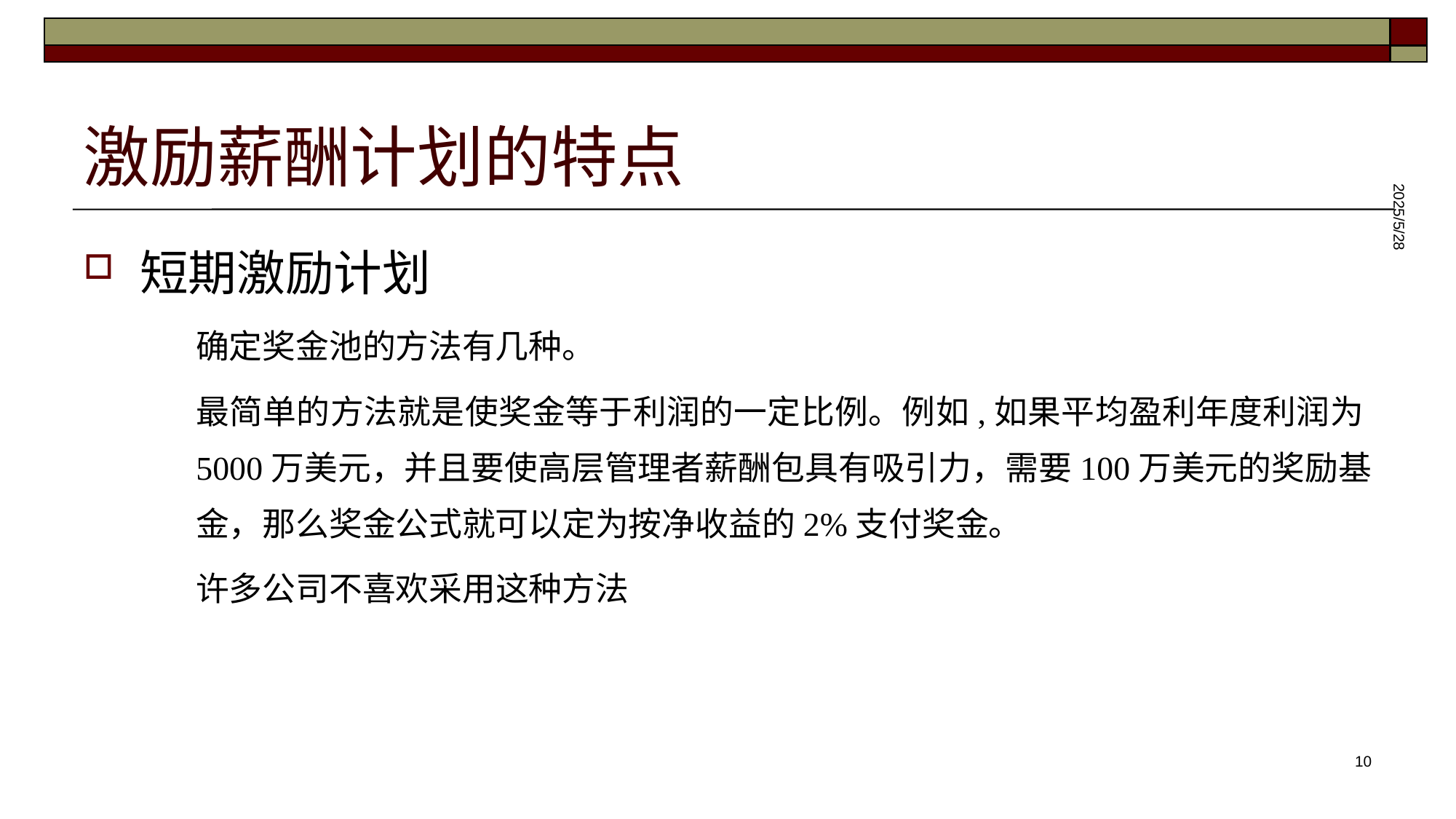

# 激励薪酬计划的特点
短期激励计划
确定奖金池的方法有几种。
最简单的方法就是使奖金等于利润的一定比例。例如,如果平均盈利年度利润为5000万美元，并且要使高层管理者薪酬包具有吸引力，需要100万美元的奖励基金，那么奖金公式就可以定为按净收益的2%支付奖金。
许多公司不喜欢采用这种方法

2025/5/28
10